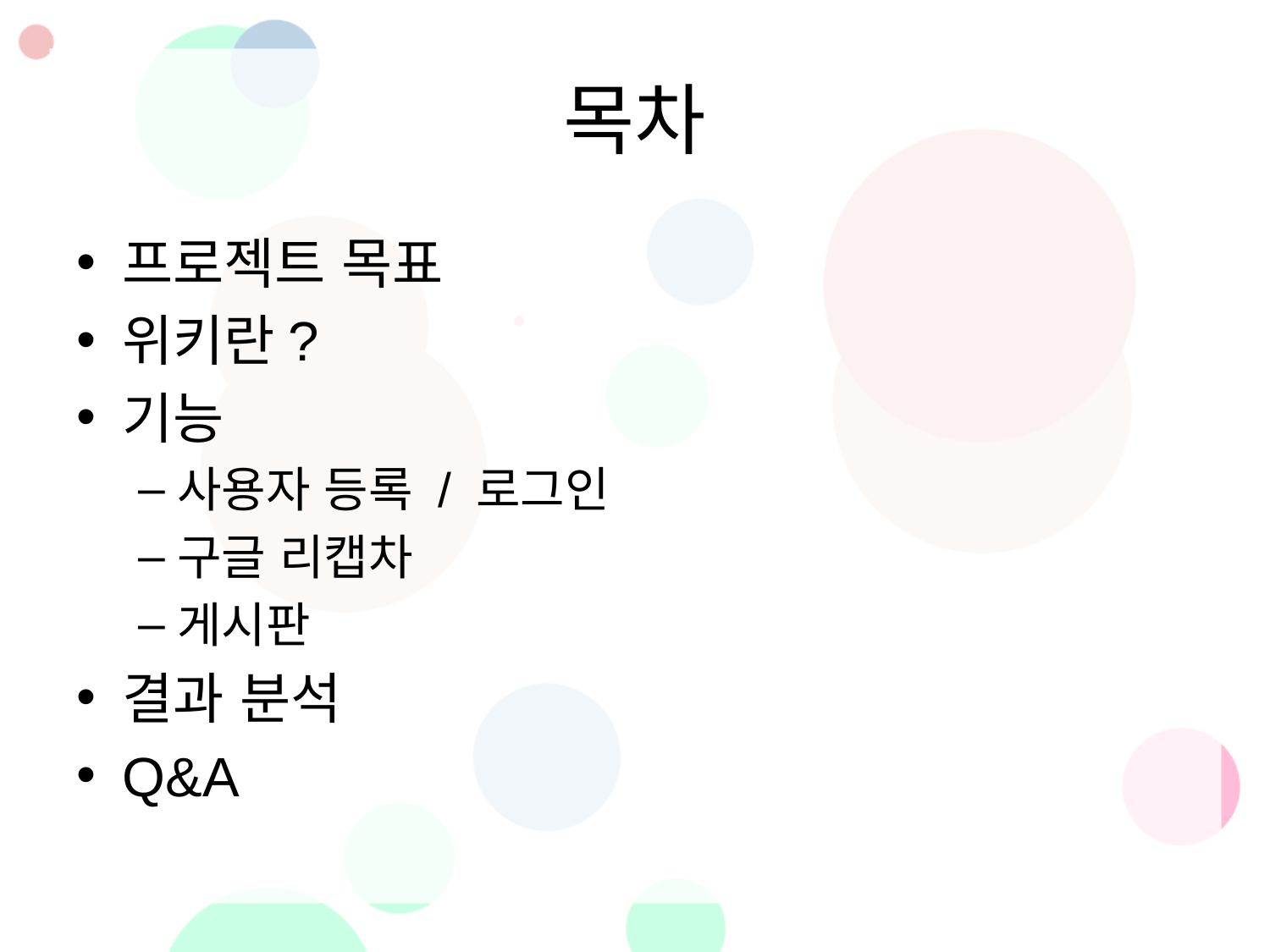

# 목차
프로젝트 목표
위키란?
기능
사용자 등록 / 로그인
구글 리캡차
게시판
결과 분석
Q&A